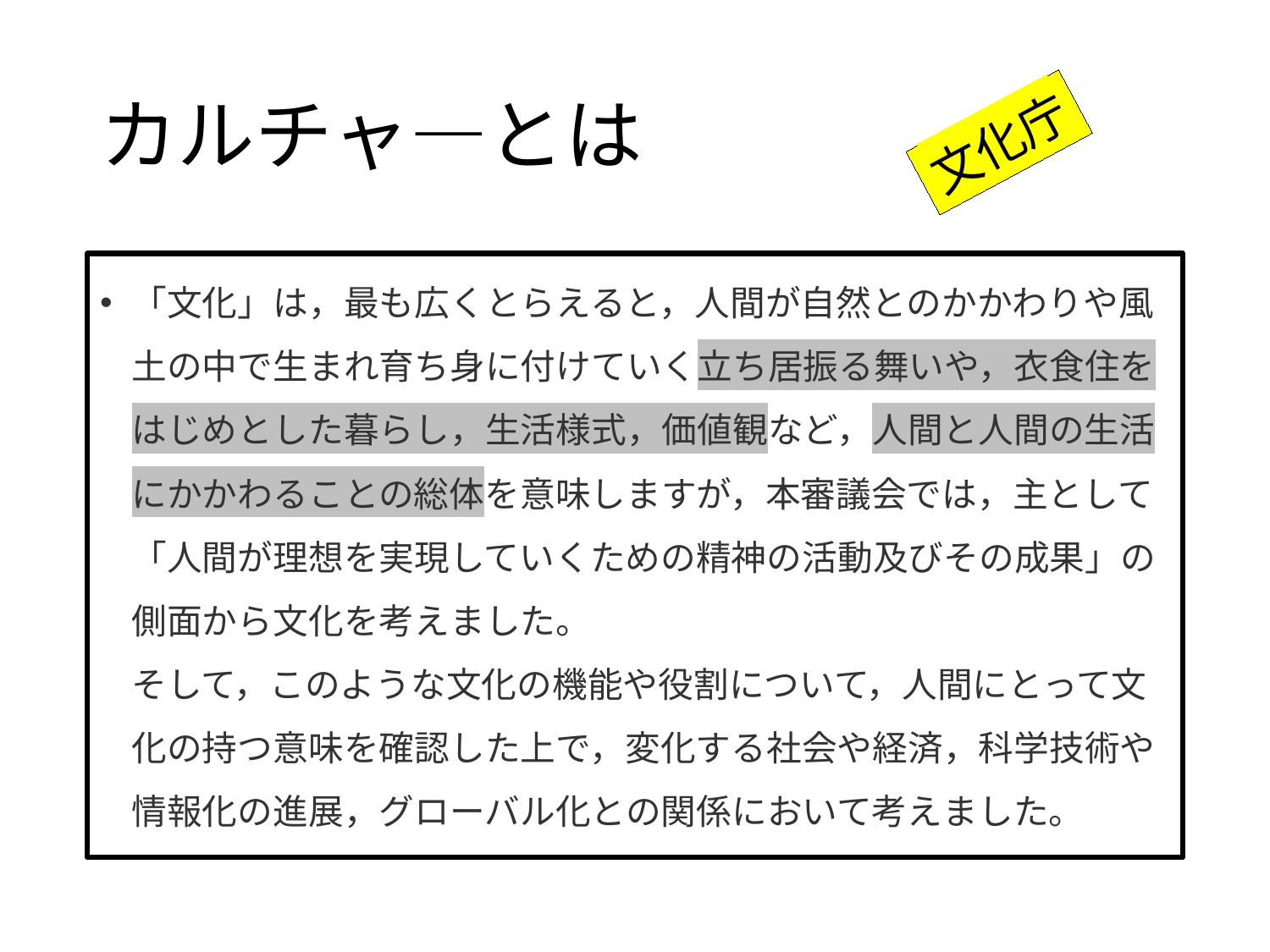

# カルチャ―とは
文化庁
「文化」は，最も広くとらえると，人間が自然とのかかわりや風土の中で生まれ育ち身に付けていく立ち居振る舞いや，衣食住をはじめとした暮らし，生活様式，価値観など，人間と人間の生活にかかわることの総体を意味しますが，本審議会では，主として「人間が理想を実現していくための精神の活動及びその成果」の側面から文化を考えました。
そして，このような文化の機能や役割について，人間にとって文化の持つ意味を確認した上で，変化する社会や経済，科学技術や情報化の進展，グローバル化との関係において考えました。